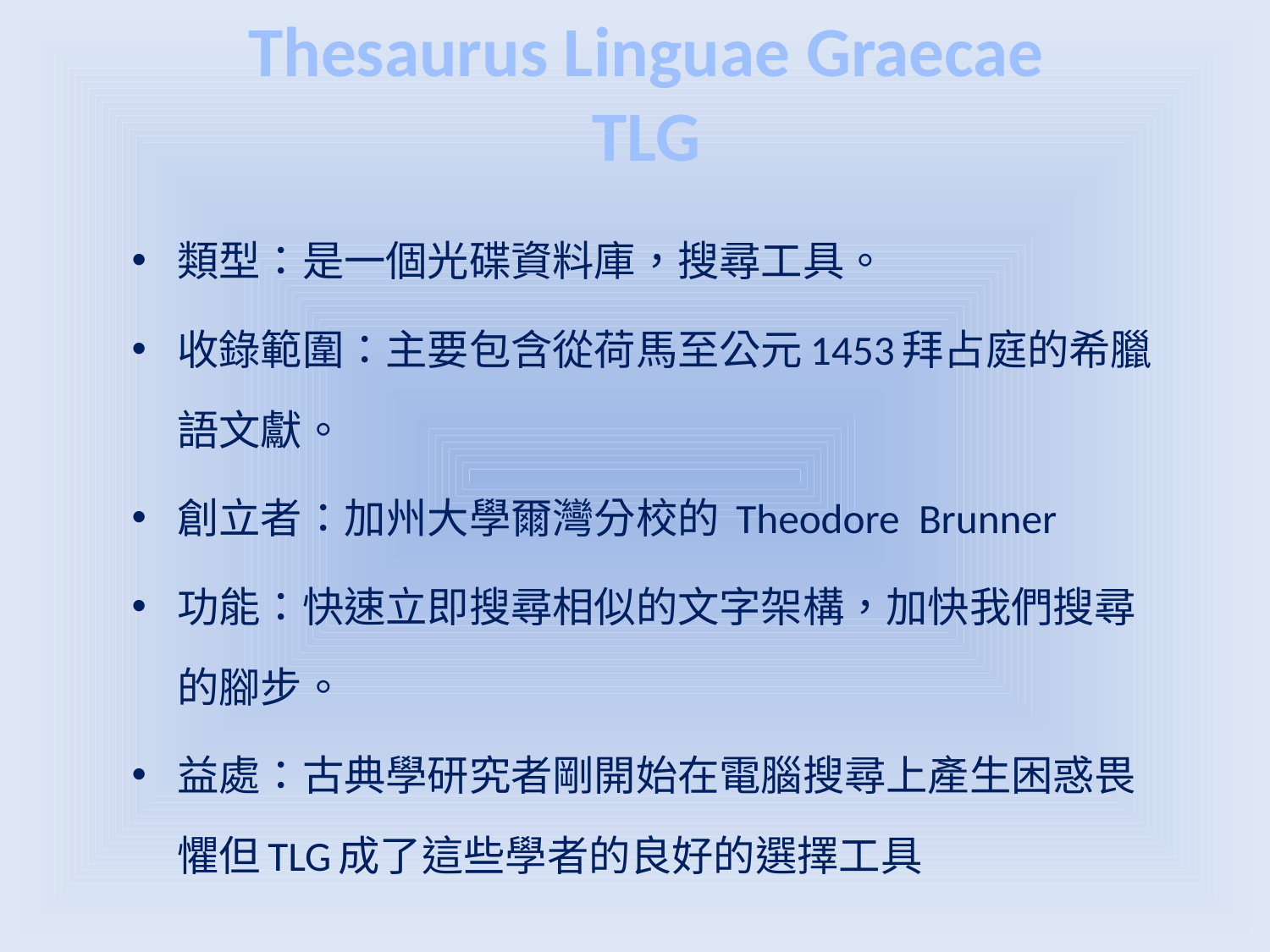

Thesaurus Linguae Graecae
TLG
類型：是一個光碟資料庫，搜尋工具。
收錄範圍：主要包含從荷馬至公元1453拜占庭的希臘語文獻。
創立者：加州大學爾灣分校的 Theodore  Brunner
功能：快速立即搜尋相似的文字架構，加快我們搜尋的腳步。
益處：古典學研究者剛開始在電腦搜尋上產生困惑畏懼但TLG成了這些學者的良好的選擇工具